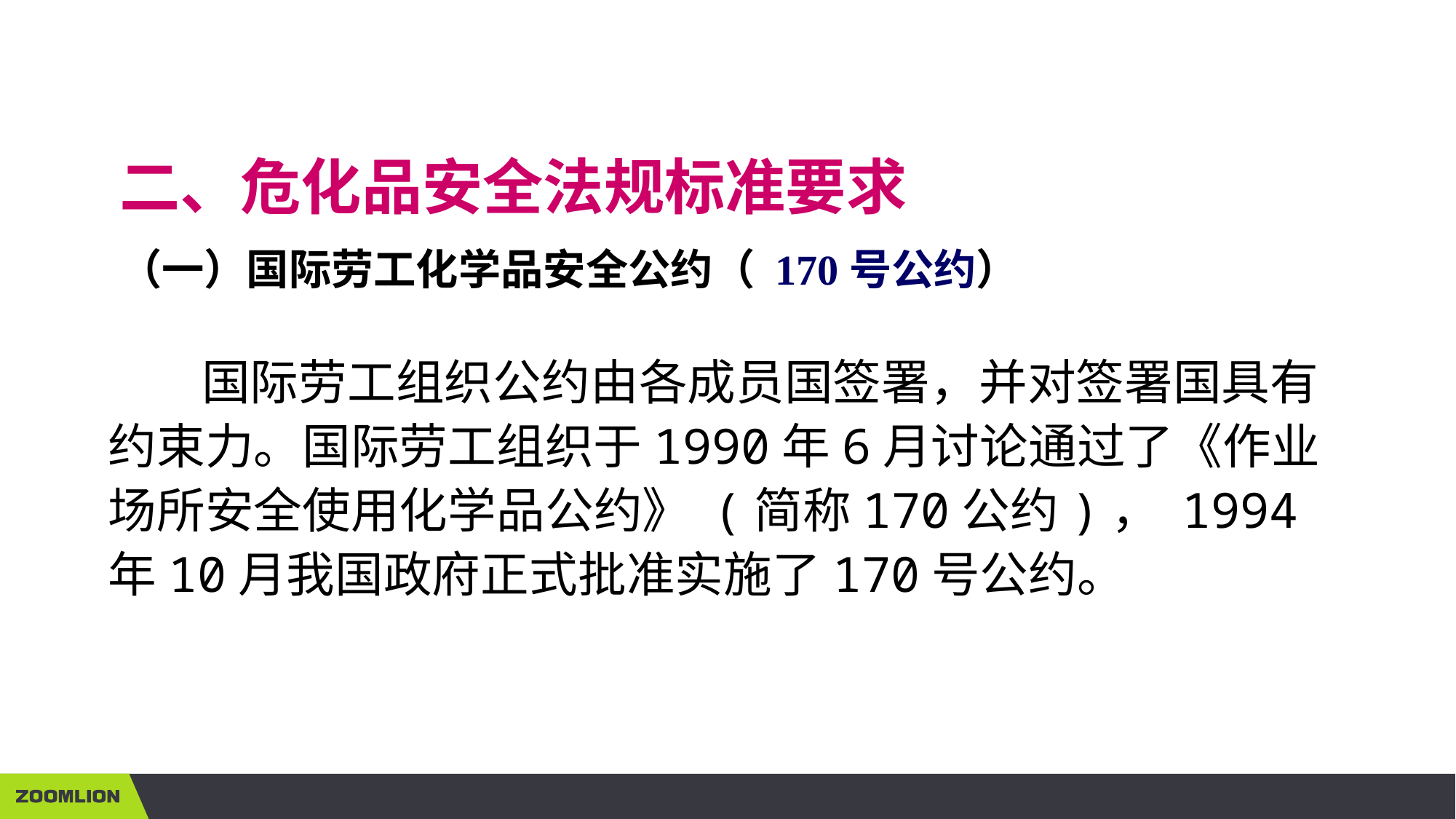

二、危化品安全法规标准要求
（一）国际劳工化学品安全公约（ 170号公约）

　       国际劳工组织公约由各成员国签署，并对签署国具有约束力。国际劳工组织于1990年6月讨论通过了《作业场所安全使用化学品公约》 (简称170公约)， 1994年10月我国政府正式批准实施了170号公约。